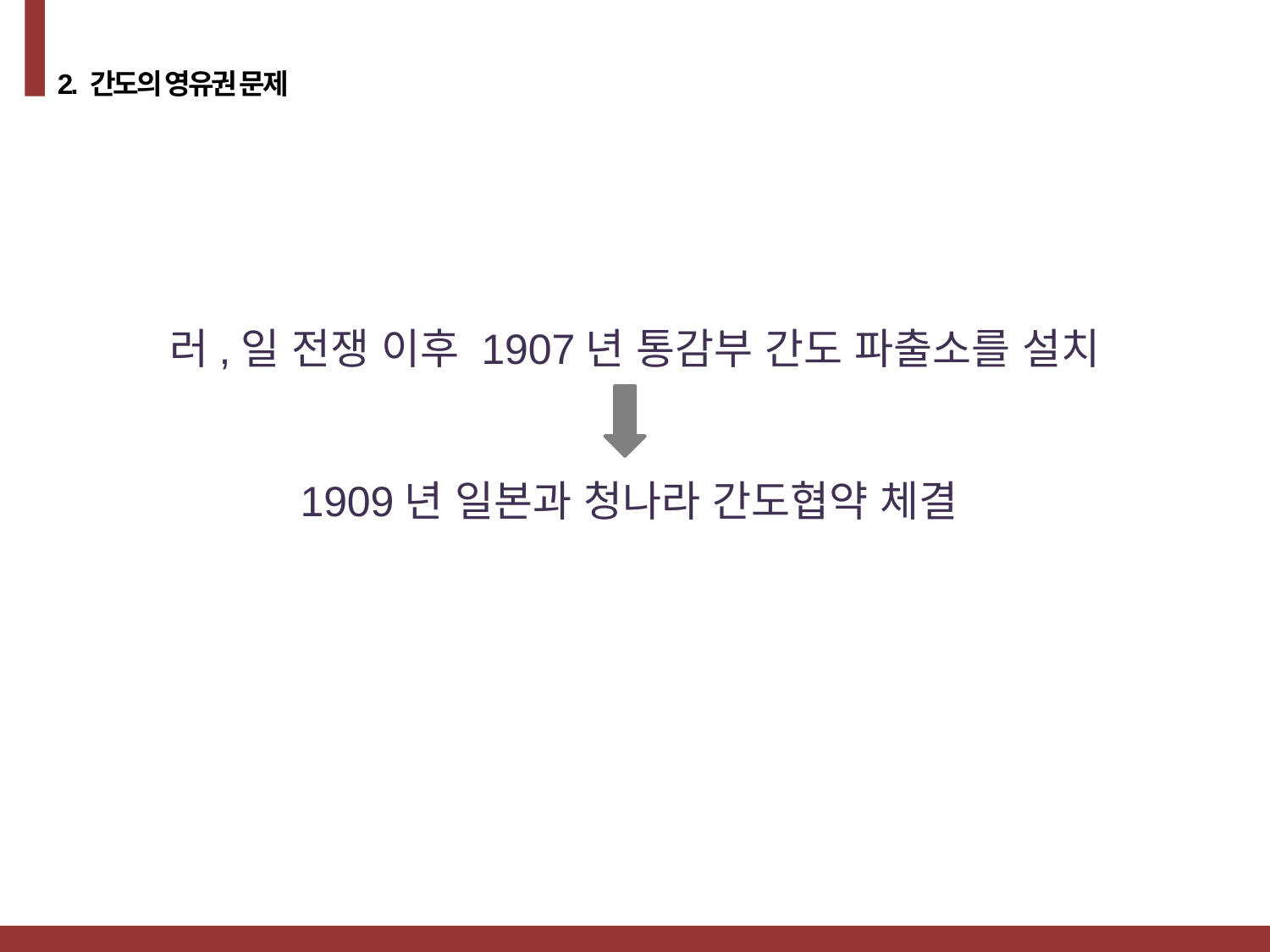

2. 간도의 영유권 문제
러,일 전쟁 이후 1907년 통감부 간도 파출소를 설치

1909년 일본과 청나라 간도협약 체결